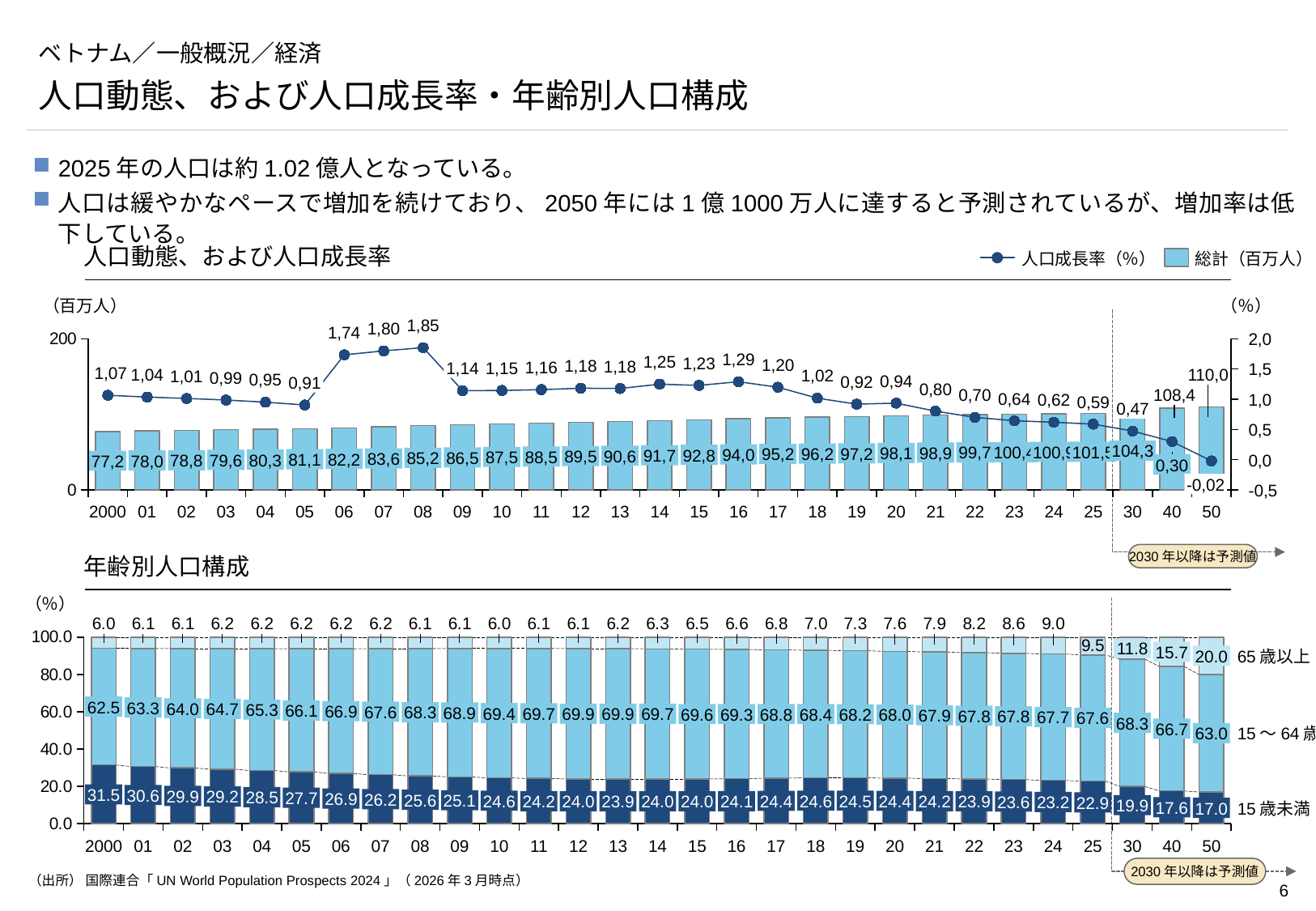

# ベトナム／一般概況／経済
人口動態、および人口成長率・年齢別人口構成
2025年の人口は約1.02億人となっている。
人口は緩やかなペースで増加を続けており、2050年には1億1000万人に達すると予測されているが、増加率は低下している。
人口動態、および人口成長率
人口成長率（％）
総計（百万人）

（百万人）
（％）

2030年以降は予測値
1,85
1,80

### Chart

| Category |  |  |
|---|---|---|
1,74
2,0
1,29
1,25
1,23
1,20
1,18
1,18
1,16
1,14
1,15
1,5
1,07
1,04
110,0
1,02
1,01
0,99
0,95
0,94
0,92
0,91
0,80
108,4
0,70
0,64
1,0
0,62
0,59
0,47
0,5
104,3
101,5
100,9
100,4
99,7
98,9
98,1
97,2
96,2
95,2
94,0
92,8
91,7
90,6
89,5
88,5
87,5
86,5
85,2
83,6
82,2
81,1
80,3
79,6
0,0
78,8
78,0
77,2
0,30
-0,02
-0,5
2000
01
02
03
04
05
06
07
08
09
10
11
12
13
14
15
16
17
18
19
20
21
22
23
24
25
30
40
50
年齢別人口構成
（％）

### Chart

| Category |  |  |  |
|---|---|---|---|
2030年以降は予測値
11.8
15.7
20.0
65歳以上
62.5
63.3
64.0
64.7
65.3
66.1
66.9
67.6
68.3
68.9
69.4
69.7
69.9
69.9
69.7
69.6
69.3
68.8
68.4
68.2
68.0
67.9
67.8
67.8
67.7
67.6
68.3
66.7
63.0
15～64歳
31.5
30.6
29.9
29.2
28.5
27.7
26.9
26.2
25.6
25.1
24.6
24.6
24.5
24.4
24.4
24.2
24.1
24.2
24.0
23.9
24.0
24.0
23.9
23.6
23.2
22.9
19.9
17.6
17.0
15歳未満
2000
01
02
03
04
05
06
07
08
09
10
11
12
13
14
15
16
17
18
19
20
21
22
23
24
25
30
40
50
（出所） 国際連合「UN World Population Prospects 2024」（2026年3月時点）